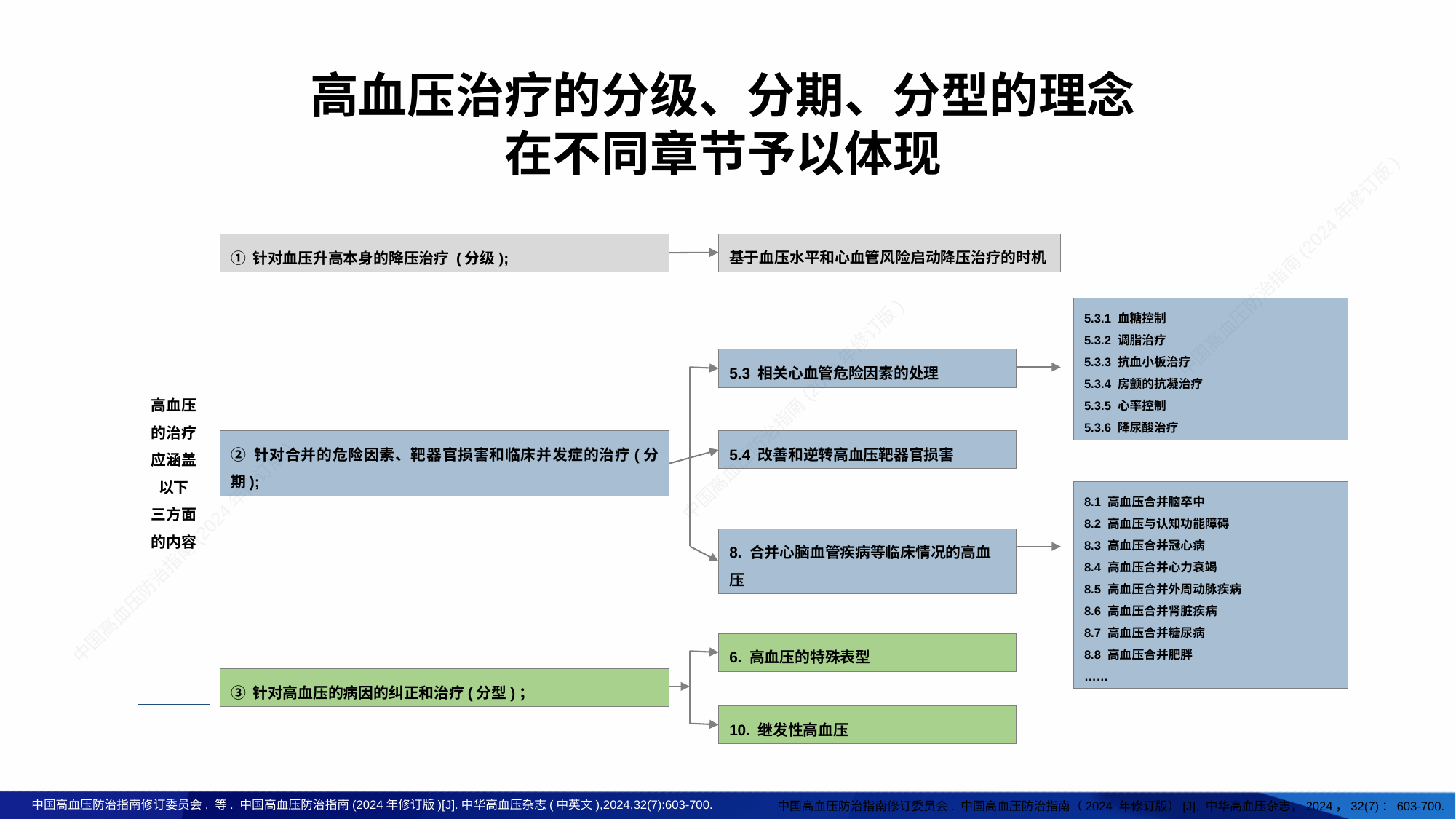

高血压治疗的分级、分期、分型的理念
在不同章节予以体现
高血压
的治疗
应涵盖
以下
三方面
的内容
基于血压水平和心血管风险启动降压治疗的时机
① 针对血压升高本身的降压治疗 (分级);
5.3.1 血糖控制
5.3.2 调脂治疗
5.3.3 抗血小板治疗
5.3.4 房颤的抗凝治疗
5.3.5 心率控制
5.3.6 降尿酸治疗
5.3 相关心血管危险因素的处理
② 针对合并的危险因素、靶器官损害和临床并发症的治疗(分期);
5.4 改善和逆转高血压靶器官损害
8.1 高血压合并脑卒中
8.2 高血压与认知功能障碍
8.3 高血压合并冠心病
8.4 高血压合并心力衰竭
8.5 高血压合并外周动脉疾病
8.6 高血压合并肾脏疾病
8.7 高血压合并糖尿病
8.8 高血压合并肥胖
……
8. 合并心脑血管疾病等临床情况的高血压
6. 高血压的特殊表型
③ 针对高血压的病因的纠正和治疗(分型)；
10. 继发性高血压
中国高血压防治指南修订委员会. 中国高血压防治指南（2024 年修订版）[J]. 中华高血压杂志，2024，32(7)：603-700.